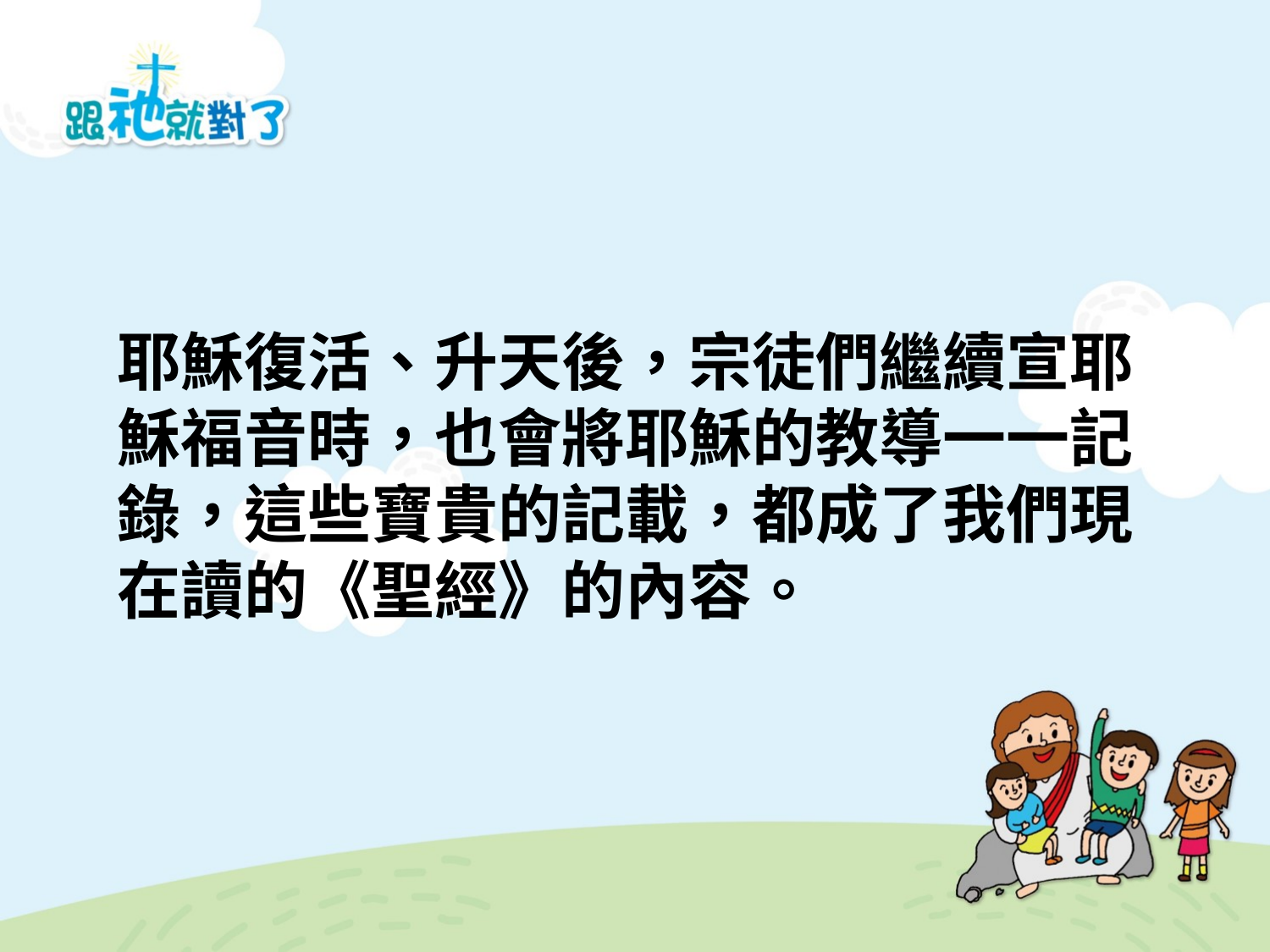

耶穌復活、升天後，宗徒們繼續宣耶穌福音時，也會將耶穌的教導一一記錄，這些寶貴的記載，都成了我們現在讀的《聖經》的內容。